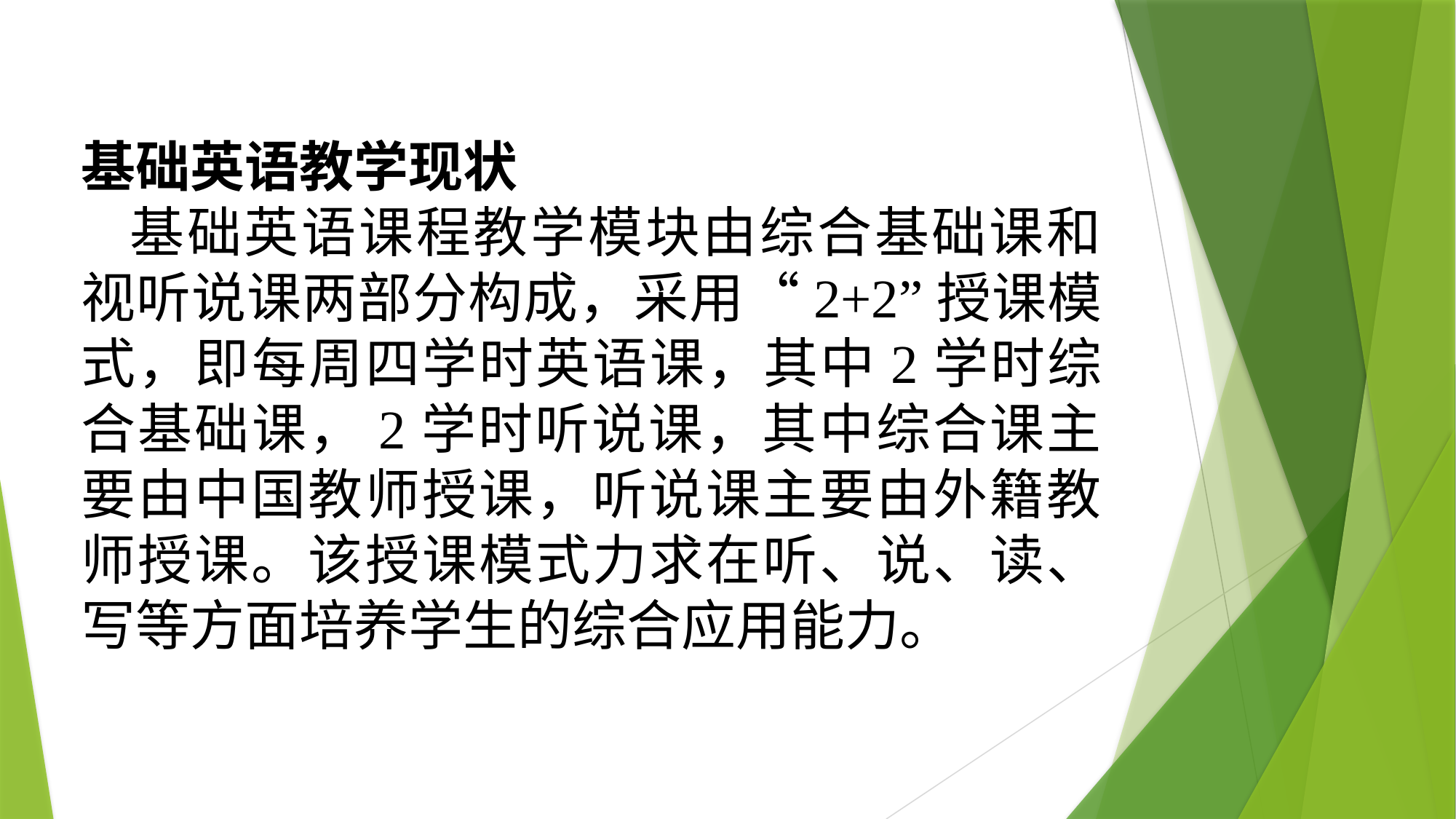

基础英语教学现状
基础英语课程教学模块由综合基础课和视听说课两部分构成，采用“2+2”授课模式，即每周四学时英语课，其中2学时综合基础课，2学时听说课，其中综合课主要由中国教师授课，听说课主要由外籍教师授课。该授课模式力求在听、说、读、写等方面培养学生的综合应用能力。